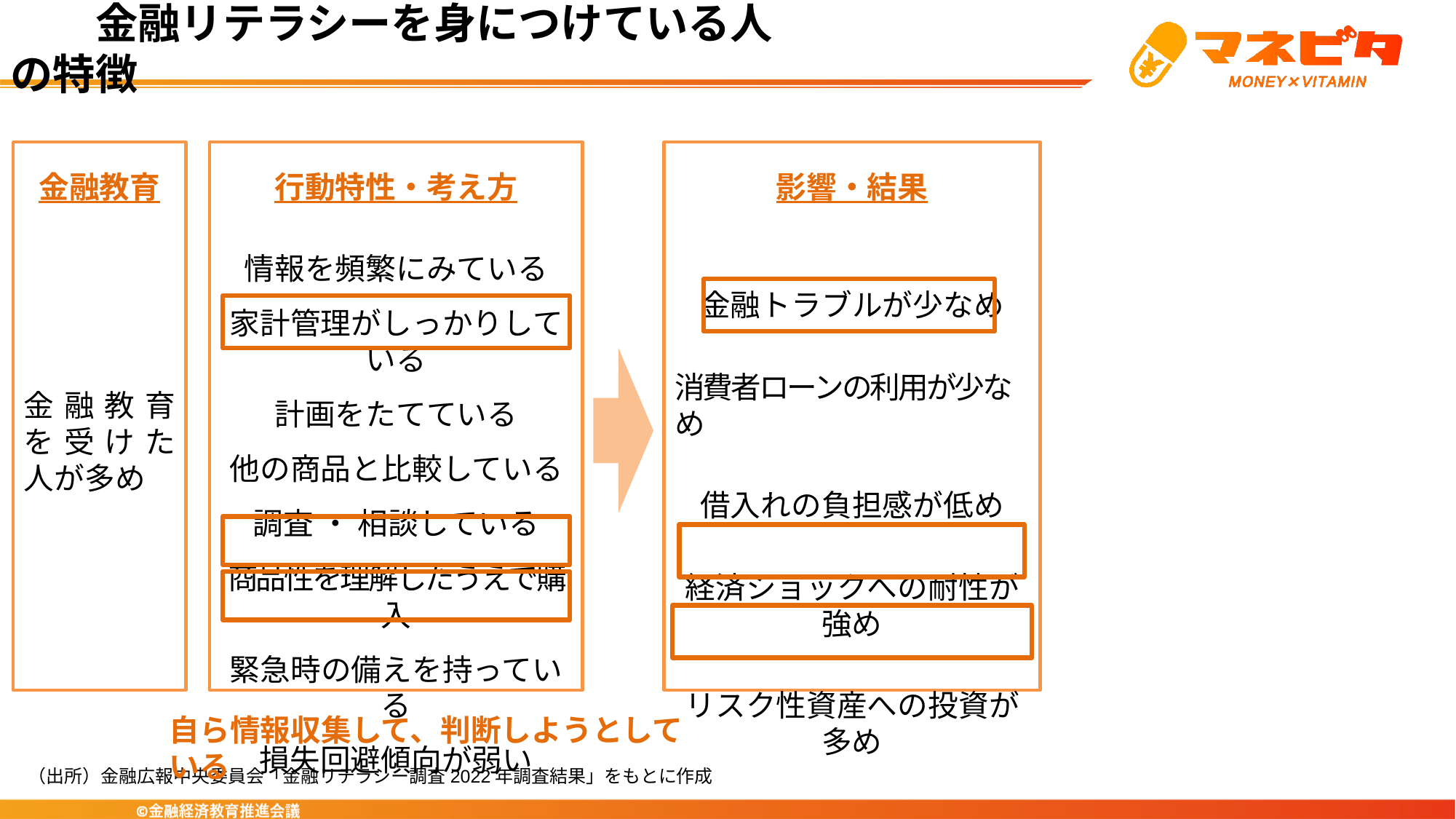

金融リテラシーを身につけている人の特徴
金融教育

金融教育を受けた人が多め
行動特性・考え方

情報を頻繁にみている
家計管理がしっかりしている
計画をたてている
他の商品と比較している
調査 ・ 相談している
商品性を理解したうえで購入
緊急時の備えを持っている
損失回避傾向が弱い
影響・結果

金融トラブルが少なめ
消費者ローンの利用が少なめ
借入れの負担感が低め
経済ショックへの耐性が強め
リスク性資産への投資が多め

自ら情報収集して、判断しようとしている
（出所）金融広報中央委員会「金融リテラシー調査2022年調査結果」をもとに作成